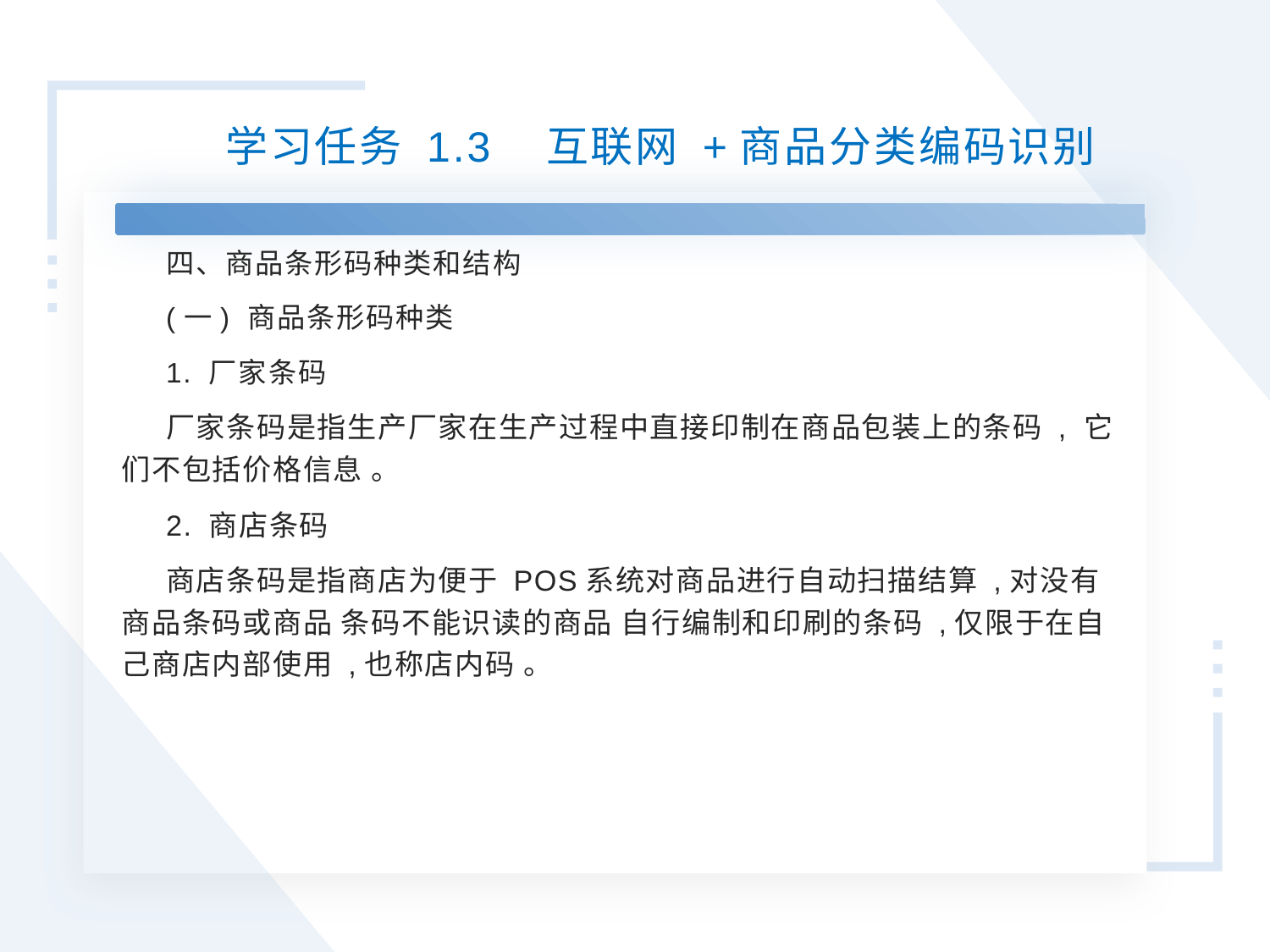

学习任务 1.3   互联网 +商品分类编码识别

四、商品条形码种类和结构
(一) 商品条形码种类
1. 厂家条码
厂家条码是指生产厂家在生产过程中直接印制在商品包装上的条码 , 它们不包括价格信息 。
2. 商店条码
商店条码是指商店为便于 POS系统对商品进行自动扫描结算 ,对没有商品条码或商品 条码不能识读的商品 自行编制和印刷的条码 ,仅限于在自己商店内部使用 ,也称店内码 。